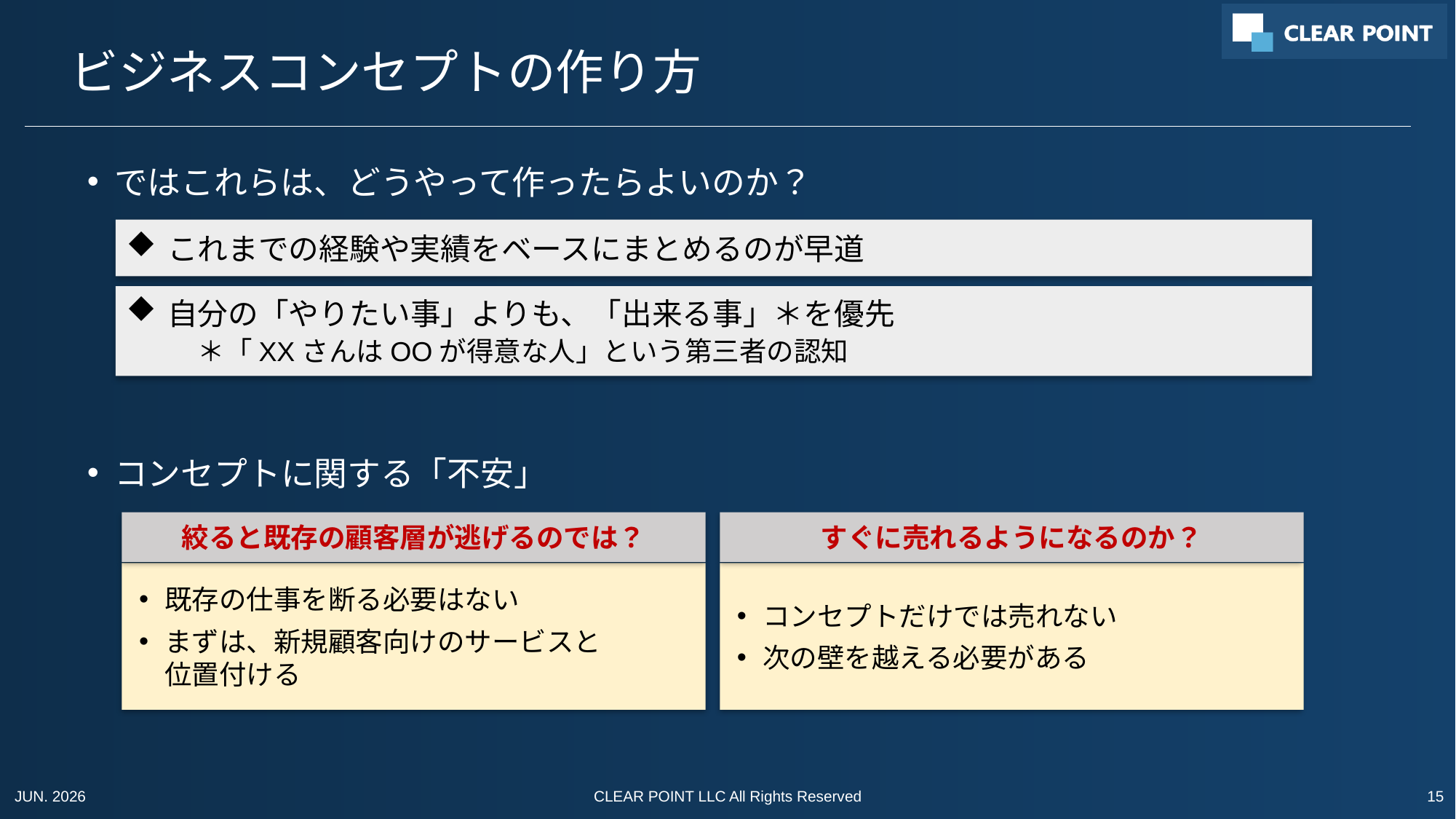

# ビジネスコンセプトの作り方
ではこれらは、どうやって作ったらよいのか？

コンセプトに関する「不安」

これまでの経験や実績をベースにまとめるのが早道
自分の「やりたい事」よりも、「出来る事」＊を優先
　＊「XXさんはOOが得意な人」という第三者の認知
絞ると既存の顧客層が逃げるのでは？
すぐに売れるようになるのか？
既存の仕事を断る必要はない
まずは、新規顧客向けのサービスと
位置付ける
コンセプトだけでは売れない
次の壁を越える必要がある
JUN. 2026
CLEAR POINT LLC All Rights Reserved
15